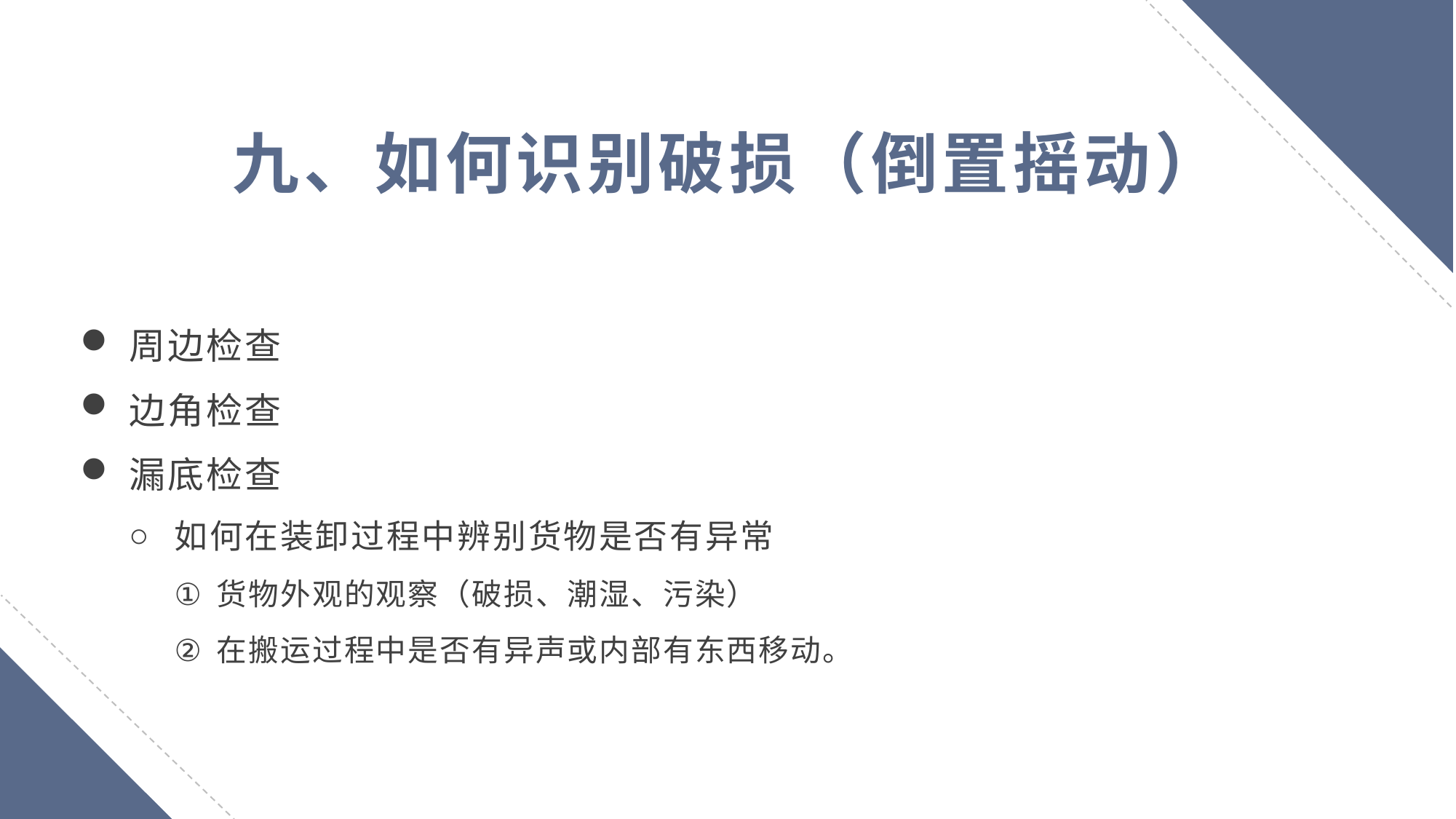

九、如何识别破损（倒置摇动）
周边检查
边角检查
漏底检查
如何在装卸过程中辨别货物是否有异常
货物外观的观察（破损、潮湿、污染）
在搬运过程中是否有异声或内部有东西移动。